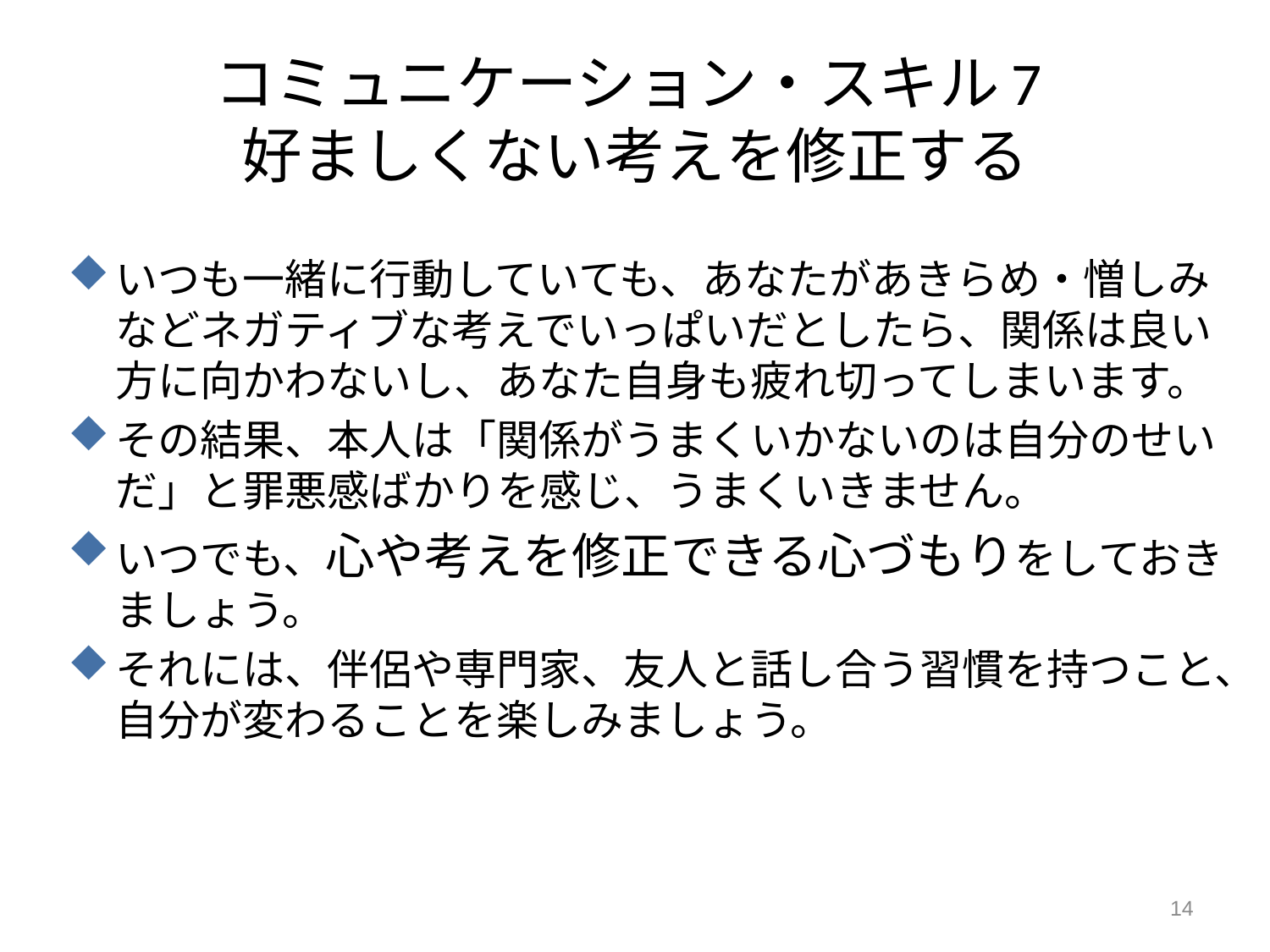

# コミュニケーション・スキル7 好ましくない考えを修正する
いつも一緒に行動していても、あなたがあきらめ・憎しみなどネガティブな考えでいっぱいだとしたら、関係は良い方に向かわないし、あなた自身も疲れ切ってしまいます。
その結果、本人は「関係がうまくいかないのは自分のせいだ」と罪悪感ばかりを感じ、うまくいきません。
いつでも、心や考えを修正できる心づもりをしておきましょう。
それには、伴侶や専門家、友人と話し合う習慣を持つこと、自分が変わることを楽しみましょう。
14